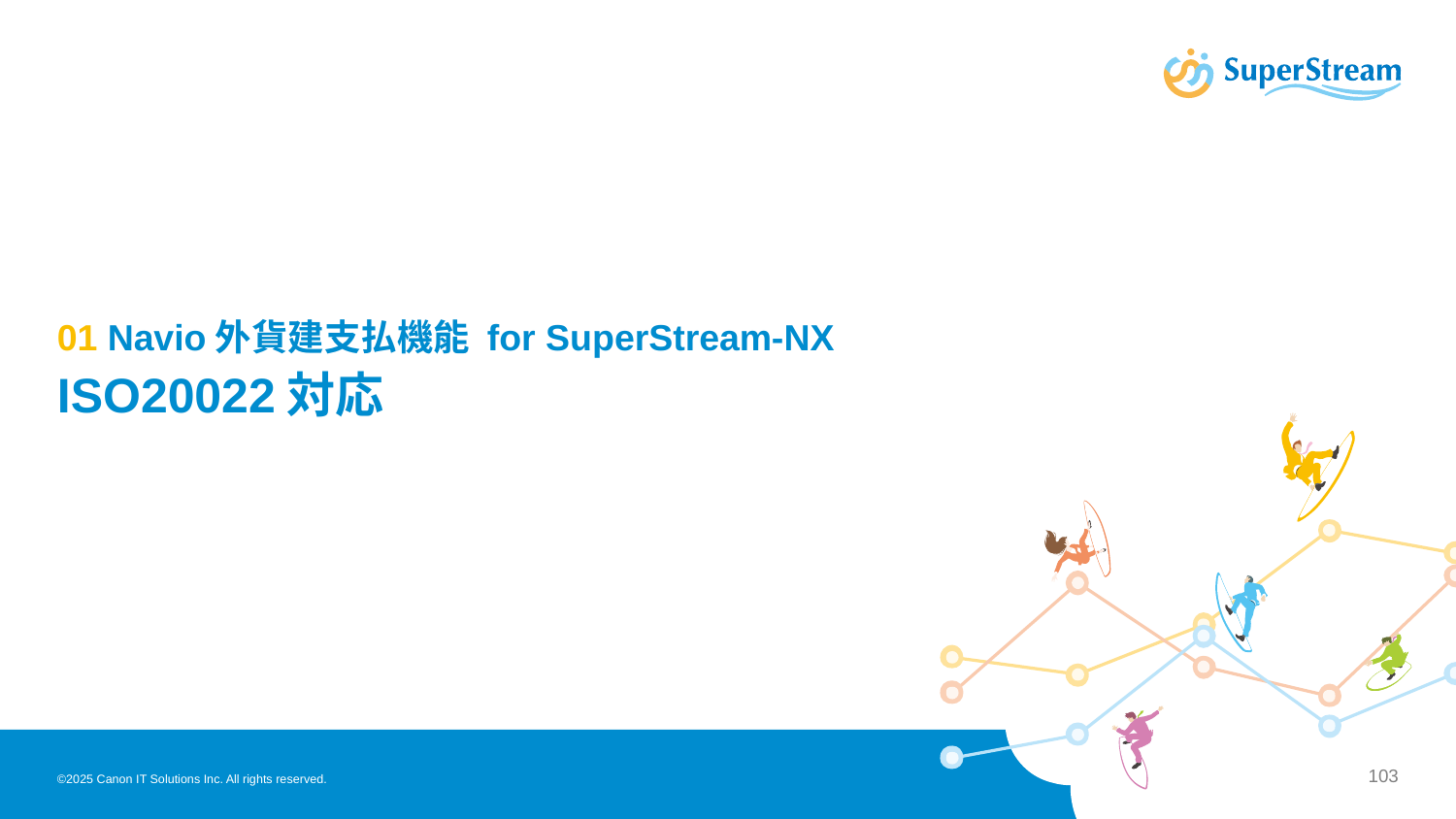

# 01 Navio外貨建支払機能 for SuperStream-NX ISO20022対応
©2025 Canon IT Solutions Inc. All rights reserved.
103